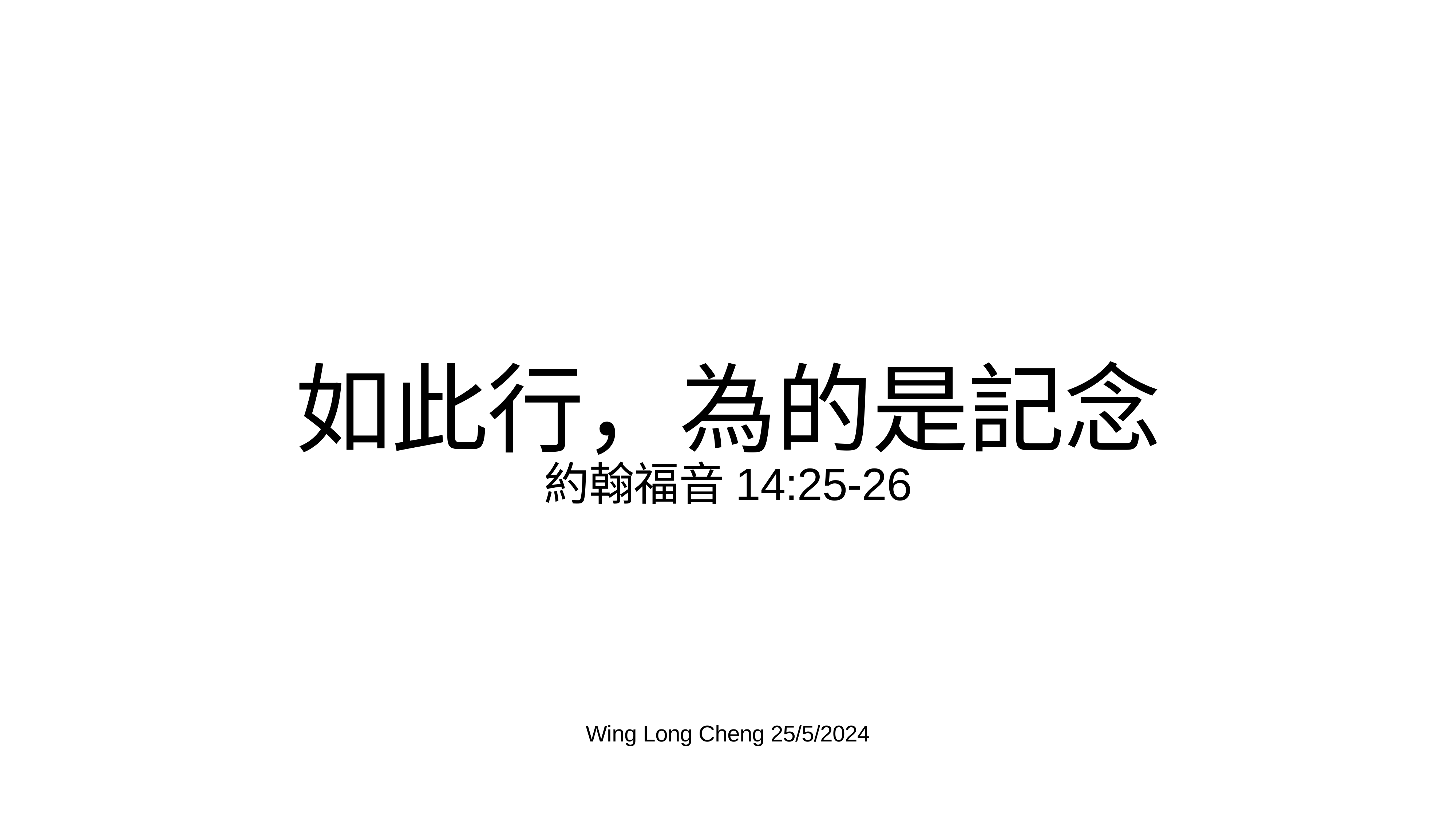

# 如此行，為的是記念
約翰福音14:25-26
Wing Long Cheng 25/5/2024